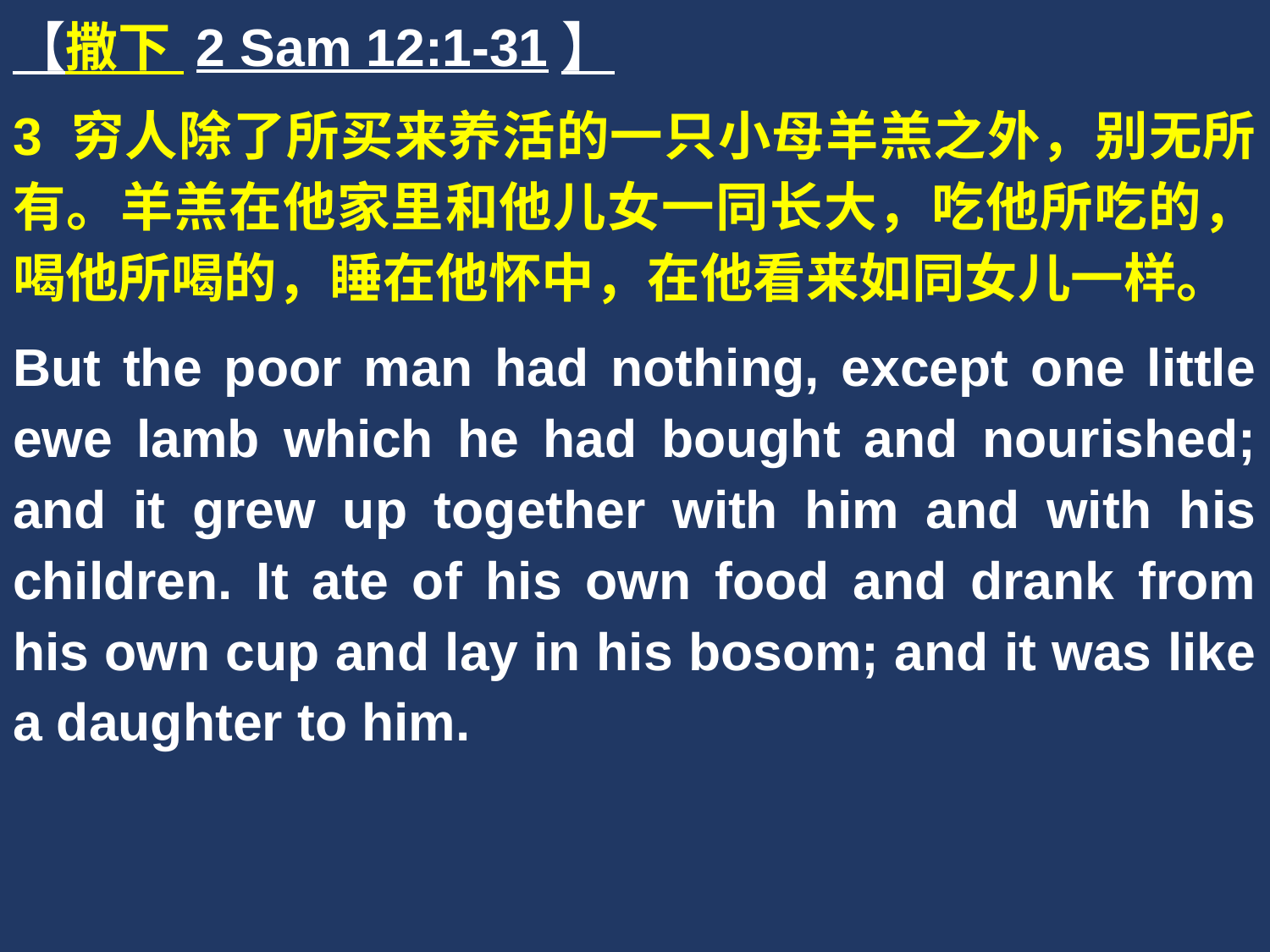

【撒下 2 Sam 12:1-31】
3 穷人除了所买来养活的一只小母羊羔之外，别无所有。羊羔在他家里和他儿女一同长大，吃他所吃的，喝他所喝的，睡在他怀中，在他看来如同女儿一样。
But the poor man had nothing, except one little ewe lamb which he had bought and nourished; and it grew up together with him and with his children. It ate of his own food and drank from his own cup and lay in his bosom; and it was like a daughter to him.